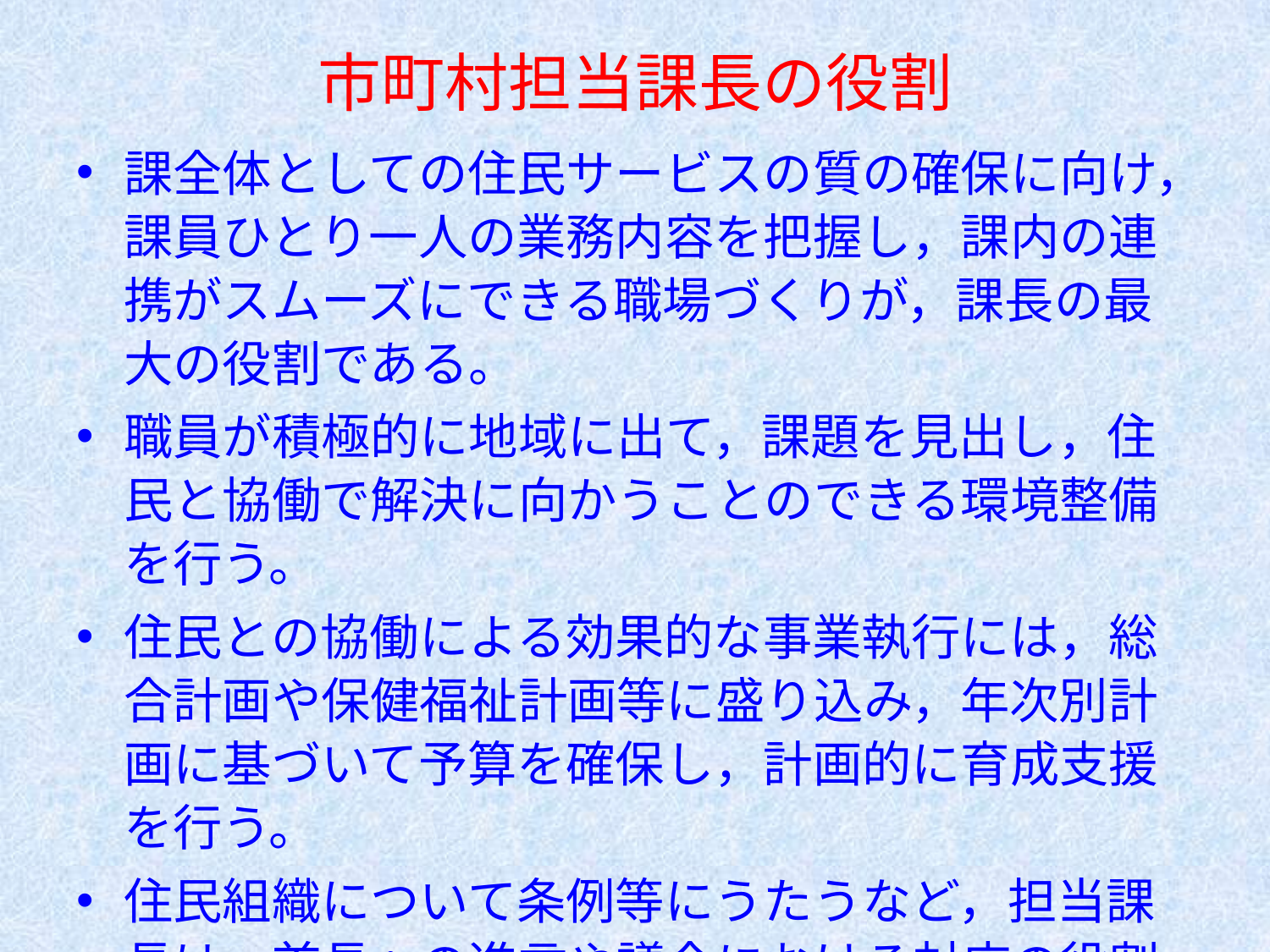

# 市町村担当課長の役割
課全体としての住民サービスの質の確保に向け，課員ひとり一人の業務内容を把握し，課内の連携がスムーズにできる職場づくりが，課長の最大の役割である。
職員が積極的に地域に出て，課題を見出し，住民と協働で解決に向かうことのできる環境整備を行う。
住民との協働による効果的な事業執行には，総合計画や保健福祉計画等に盛り込み，年次別計画に基づいて予算を確保し，計画的に育成支援を行う。
住民組織について条例等にうたうなど，担当課長は，首長への進言や議会における対応の役割を担う。
住民組織との協働における部局間連携も重要。